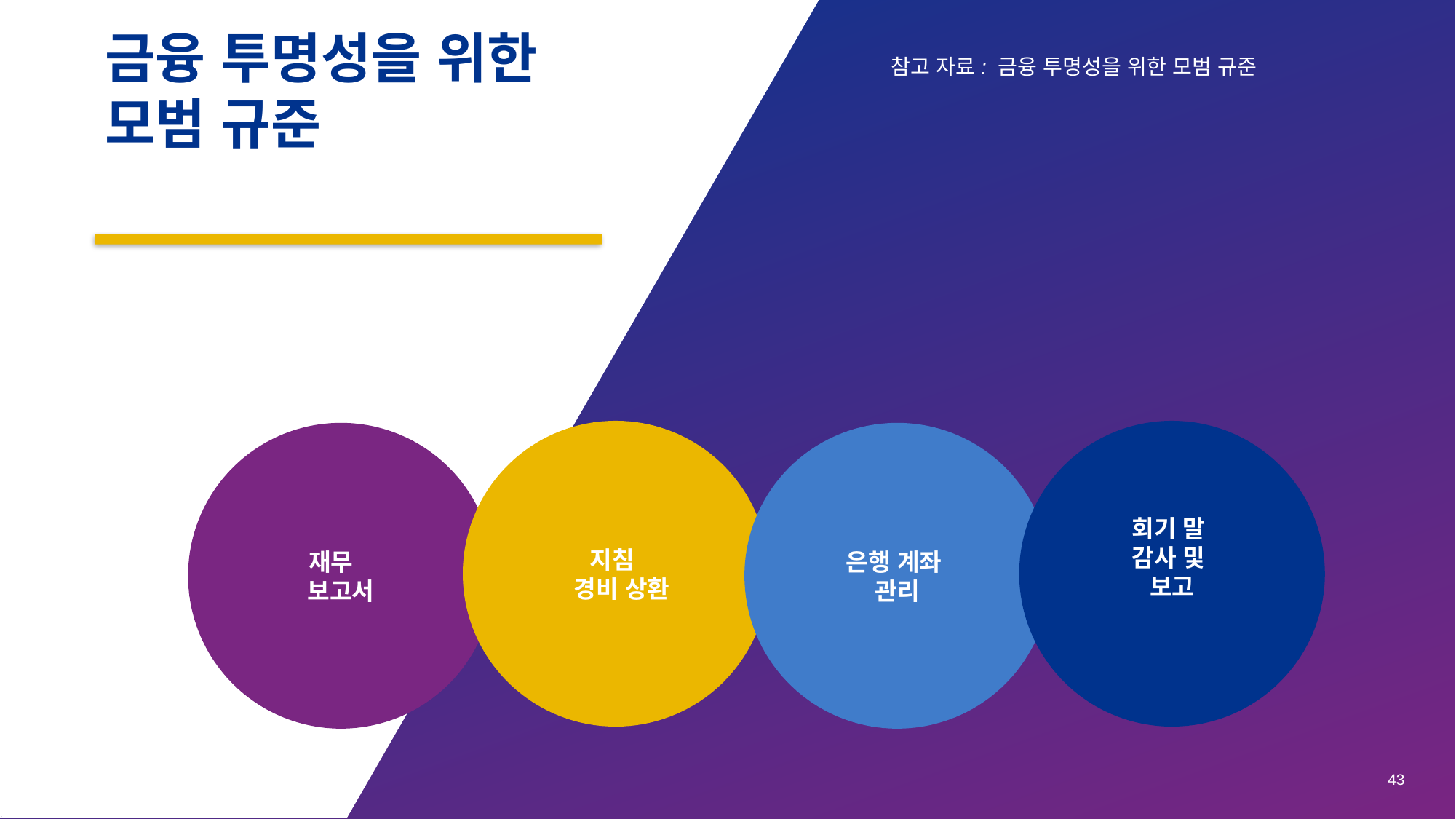

금융 투명성을 위한 모범 규준
참고 자료: 금융 투명성을 위한 모범 규준
회기 말
감사 및
보고

지침
 경비 상환
재무
보고서
은행 계좌
관리
43